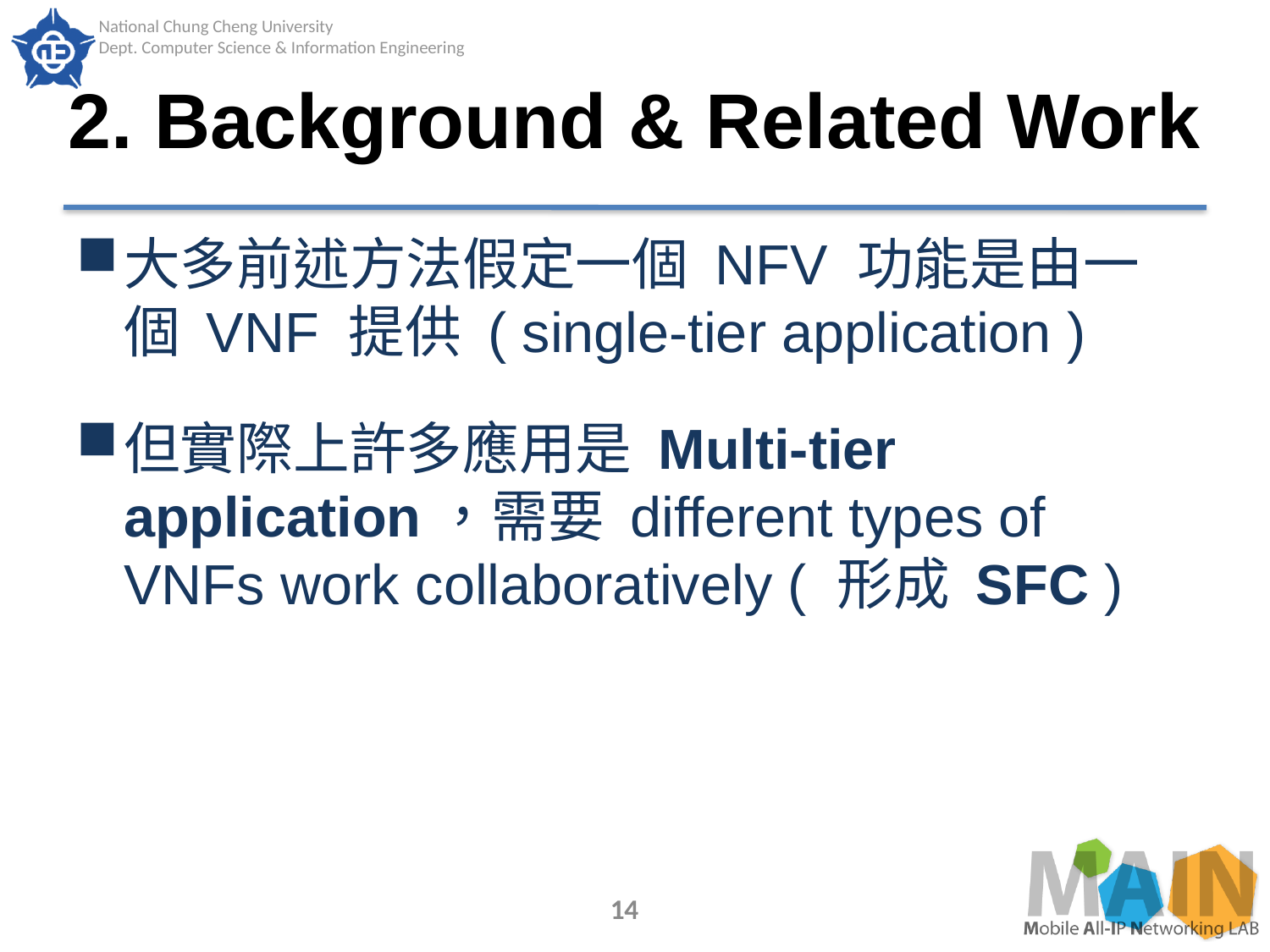

# 2. Background & Related Work
大多前述方法假定一個 NFV 功能是由一個 VNF 提供 ( single-tier application )
但實際上許多應用是 Multi-tier application，需要 different types of VNFs work collaboratively ( 形成 SFC )
14